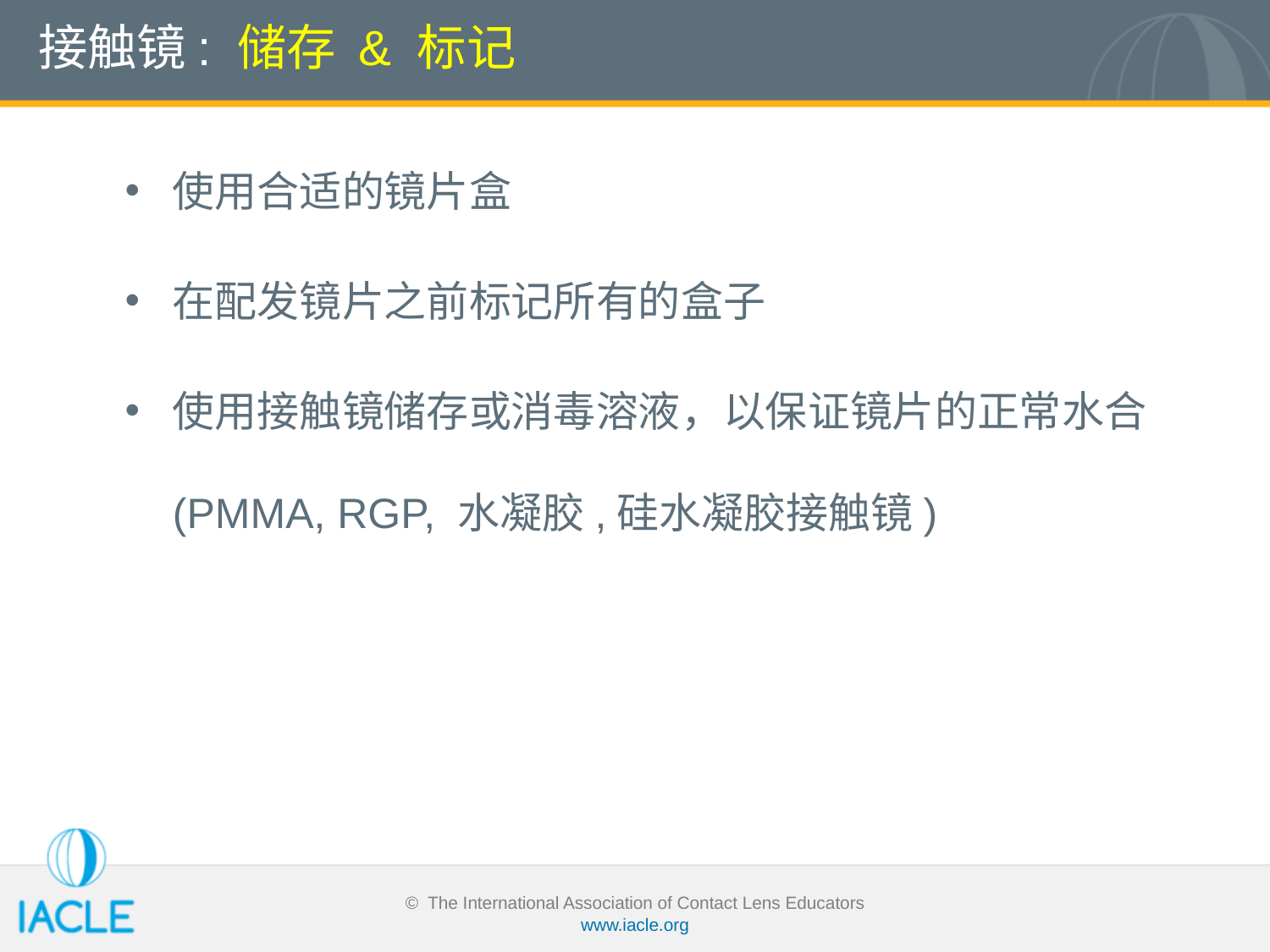

# 接触镜: 储存 & 标记
使用合适的镜片盒
在配发镜片之前标记所有的盒子
使用接触镜储存或消毒溶液，以保证镜片的正常水合 (PMMA, RGP, 水凝胶,硅水凝胶接触镜)